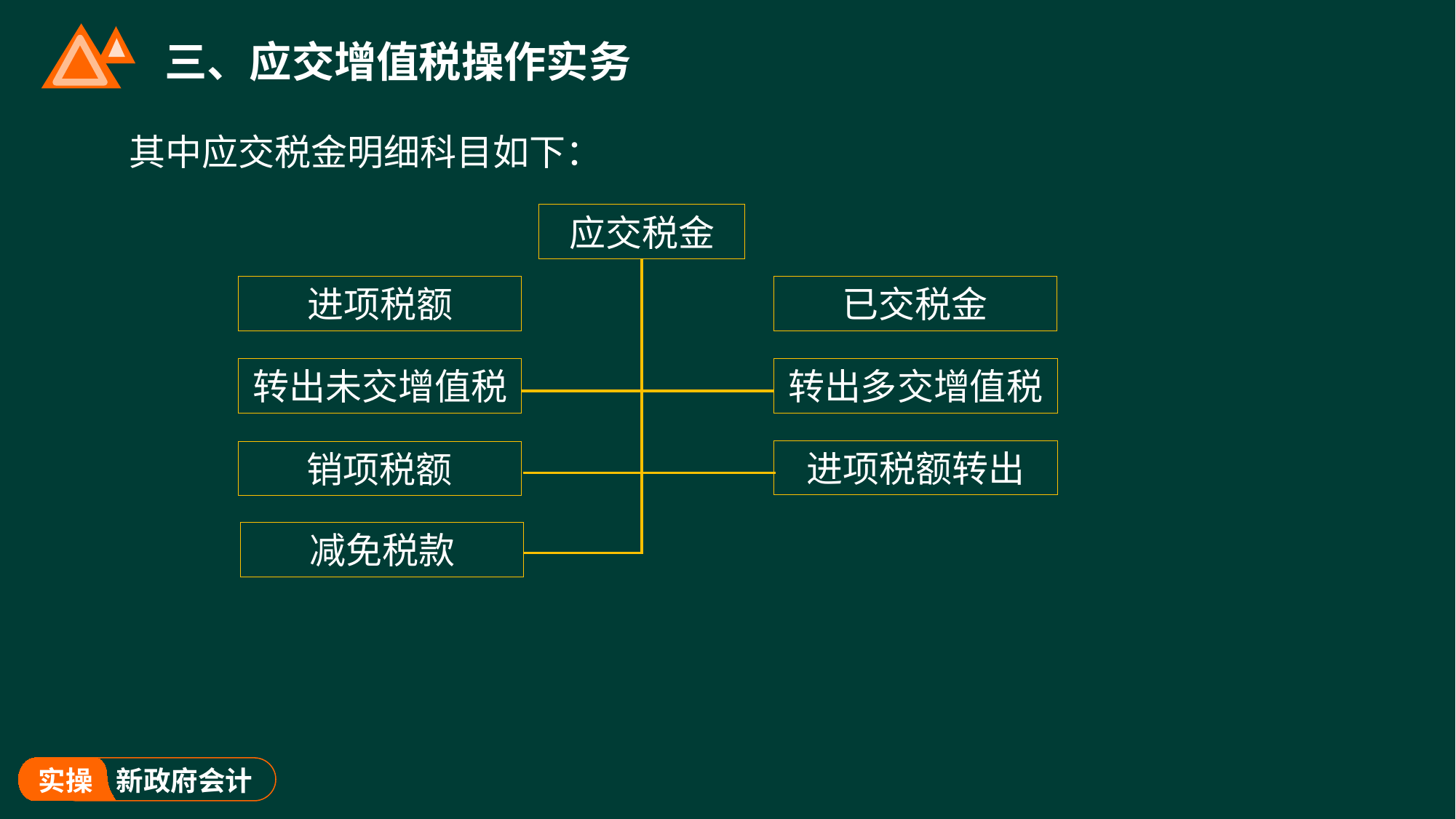

# 三、应交增值税操作实务
其中应交税金明细科目如下：

应交税金
已交税金
进项税额
转出多交增值税
转出未交增值税
进项税额转出
销项税额
减免税款